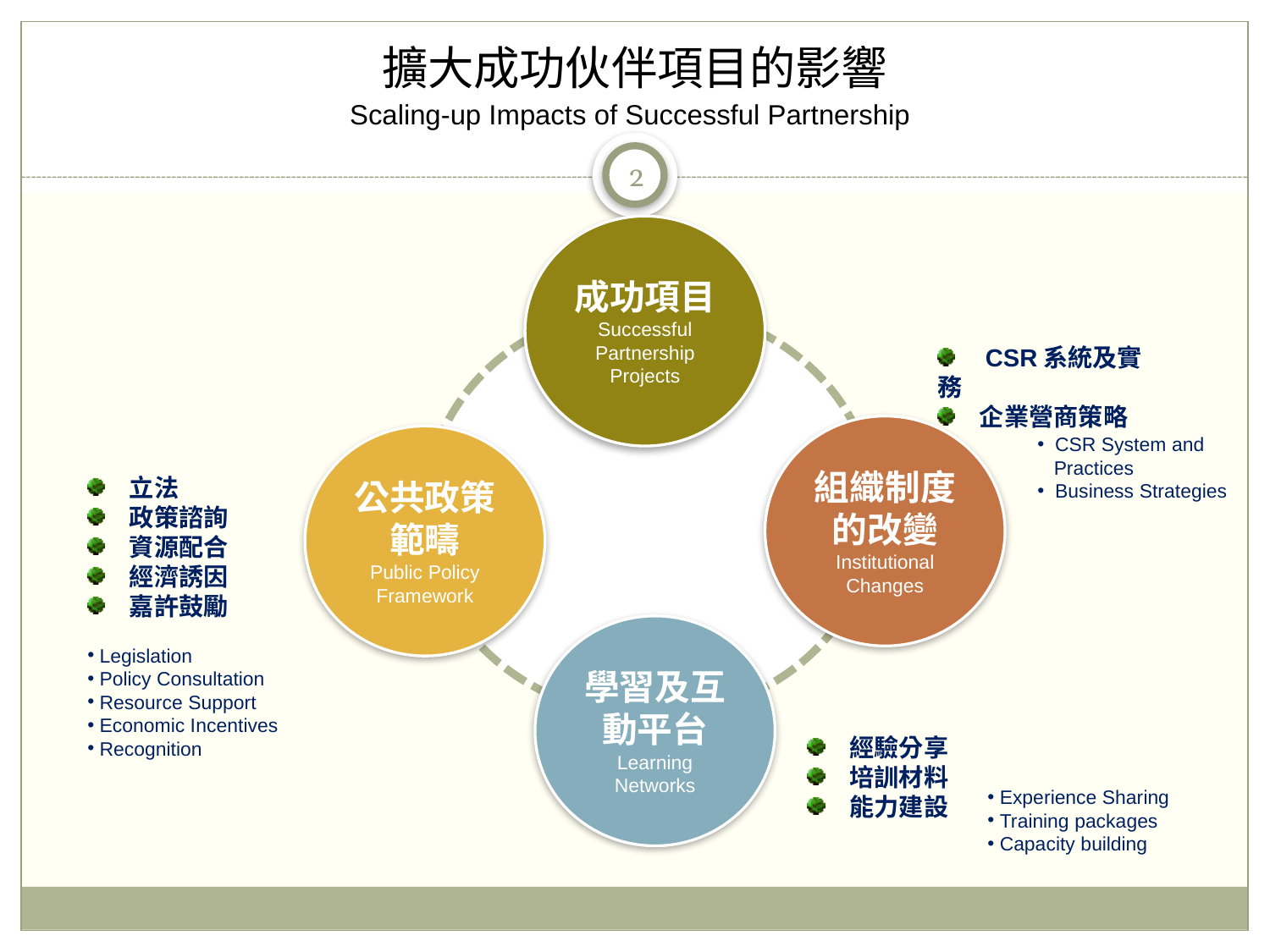

# 擴大成功伙伴項目的影響 Scaling-up Impacts of Successful Partnership
2
成功項目
Successful Partnership Projects

　CSR系統及實務
　企業營商策略
組織制度
的改變
Institutional Changes
公共政策範疇
Public Policy Framework
  CSR System and
   Practices
  Business Strategies

　立法
　政策諮詢
　資源配合
　經濟誘因
　嘉許鼓勵

 Legislation
 Policy Consultation
 Resource Support
 Economic Incentives
 Recognition
學習及互動平台
Learning Networks
　經驗分享
　培訓材料
　能力建設
 Experience Sharing
 Training packages
 Capacity building